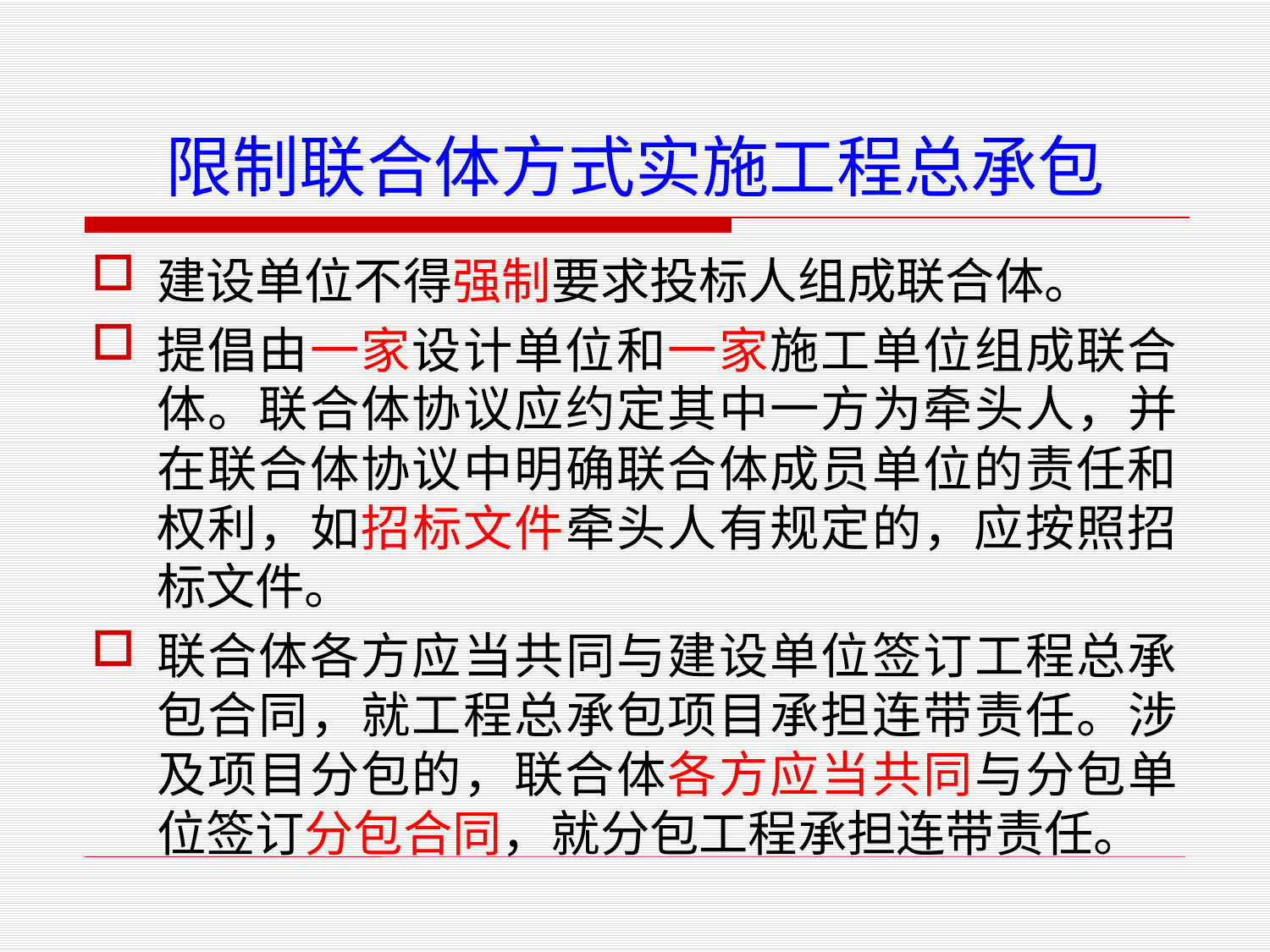

# 限制联合体方式实施工程总承包
建设单位不得强制要求投标人组成联合体。
提倡由一家设计单位和一家施工单位组成联合体。联合体协议应约定其中一方为牵头人，并在联合体协议中明确联合体成员单位的责任和权利，如招标文件牵头人有规定的，应按照招标文件。
联合体各方应当共同与建设单位签订工程总承包合同，就工程总承包项目承担连带责任。涉及项目分包的，联合体各方应当共同与分包单位签订分包合同，就分包工程承担连带责任。